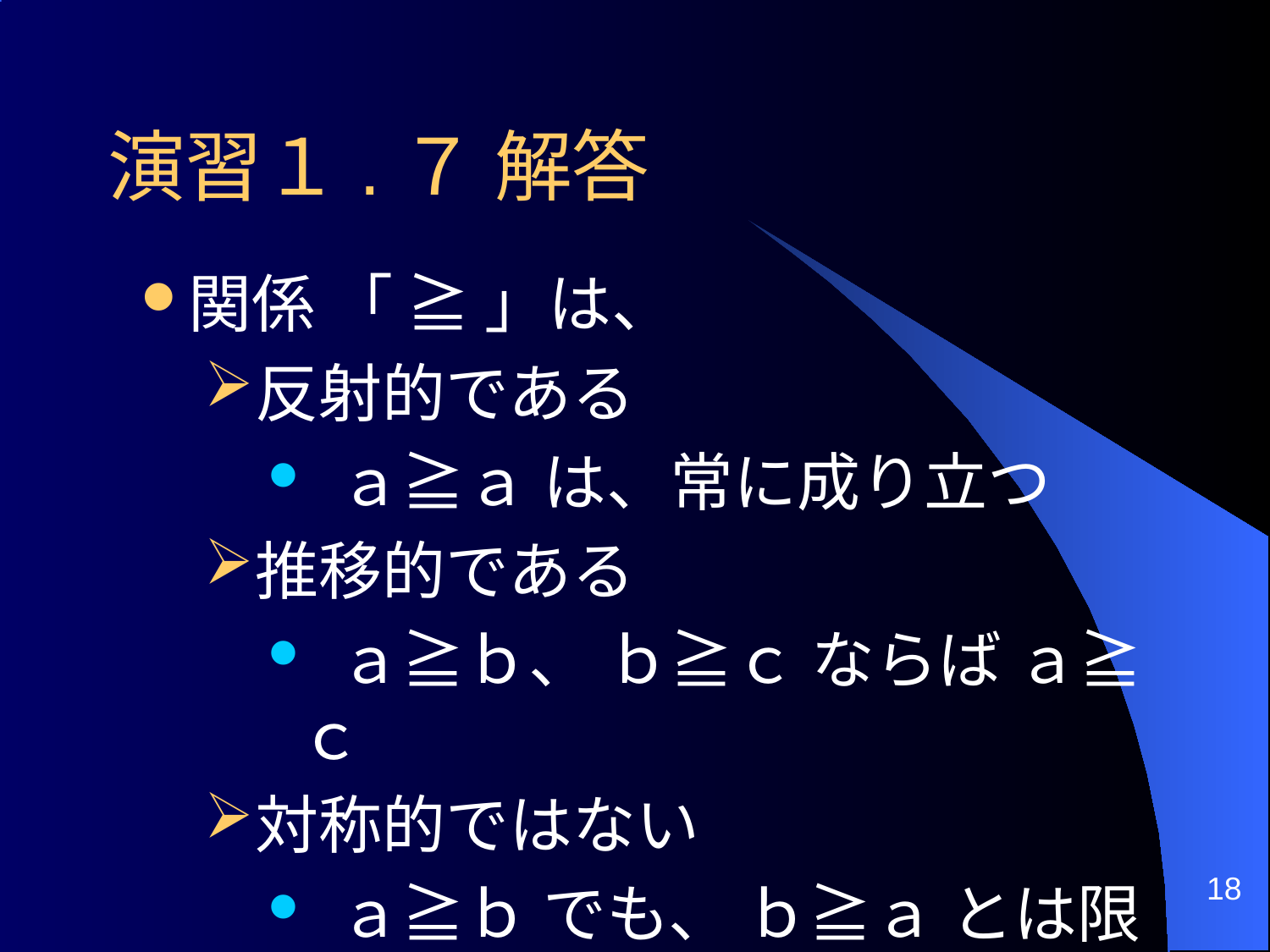

# 演習１.７ 解答
関係 「 ≧ 」は、
反射的である
 ａ≧ａ は、常に成り立つ
推移的である
 ａ≧ｂ、 ｂ≧ｃ ならば ａ≧ｃ
対称的ではない
 ａ≧ｂ でも、 ｂ≧ａ とは限らない
18